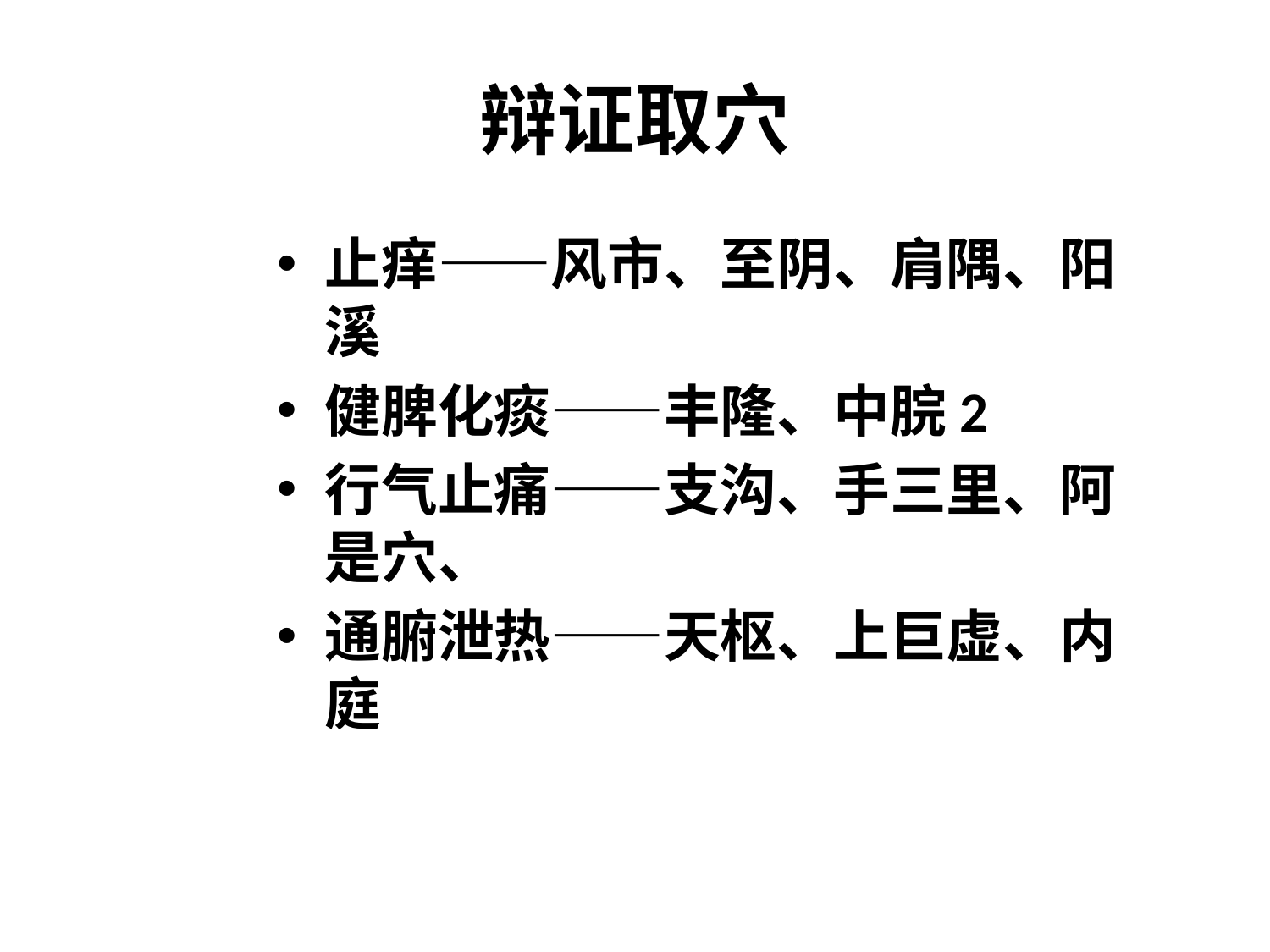

# 辩证取穴
止痒——风市、至阴、肩隅、阳溪
健脾化痰——丰隆、中脘2
行气止痛——支沟、手三里、阿是穴、
通腑泄热——天枢、上巨虚、内庭